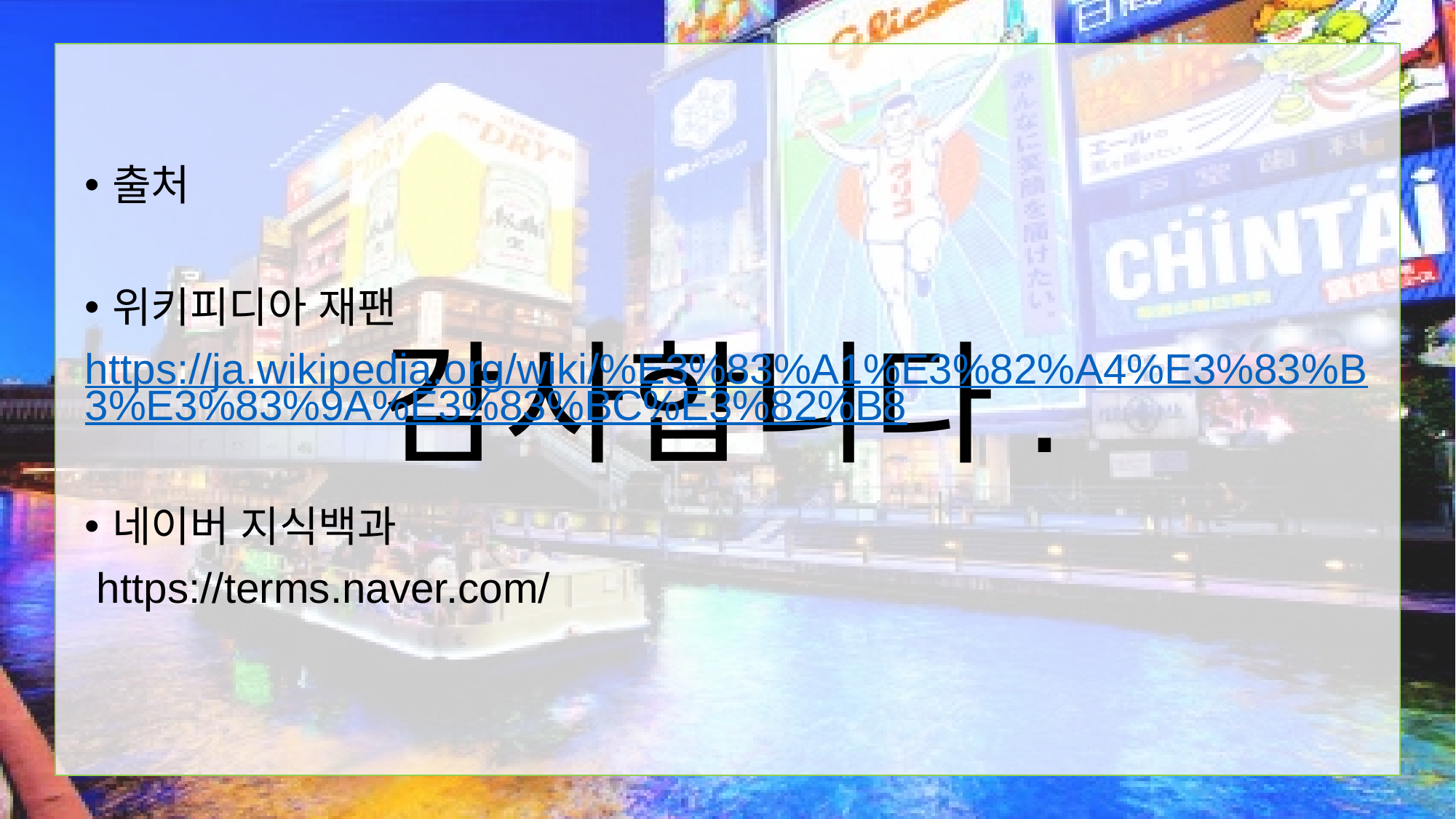

출처

위키피디아 재팬
https://ja.wikipedia.org/wiki/%E3%83%A1%E3%82%A4%E3%83%B3%E3%83%9A%E3%83%BC%E3%82%B8

네이버 지식백과
 https://terms.naver.com/

# 감사합니다.